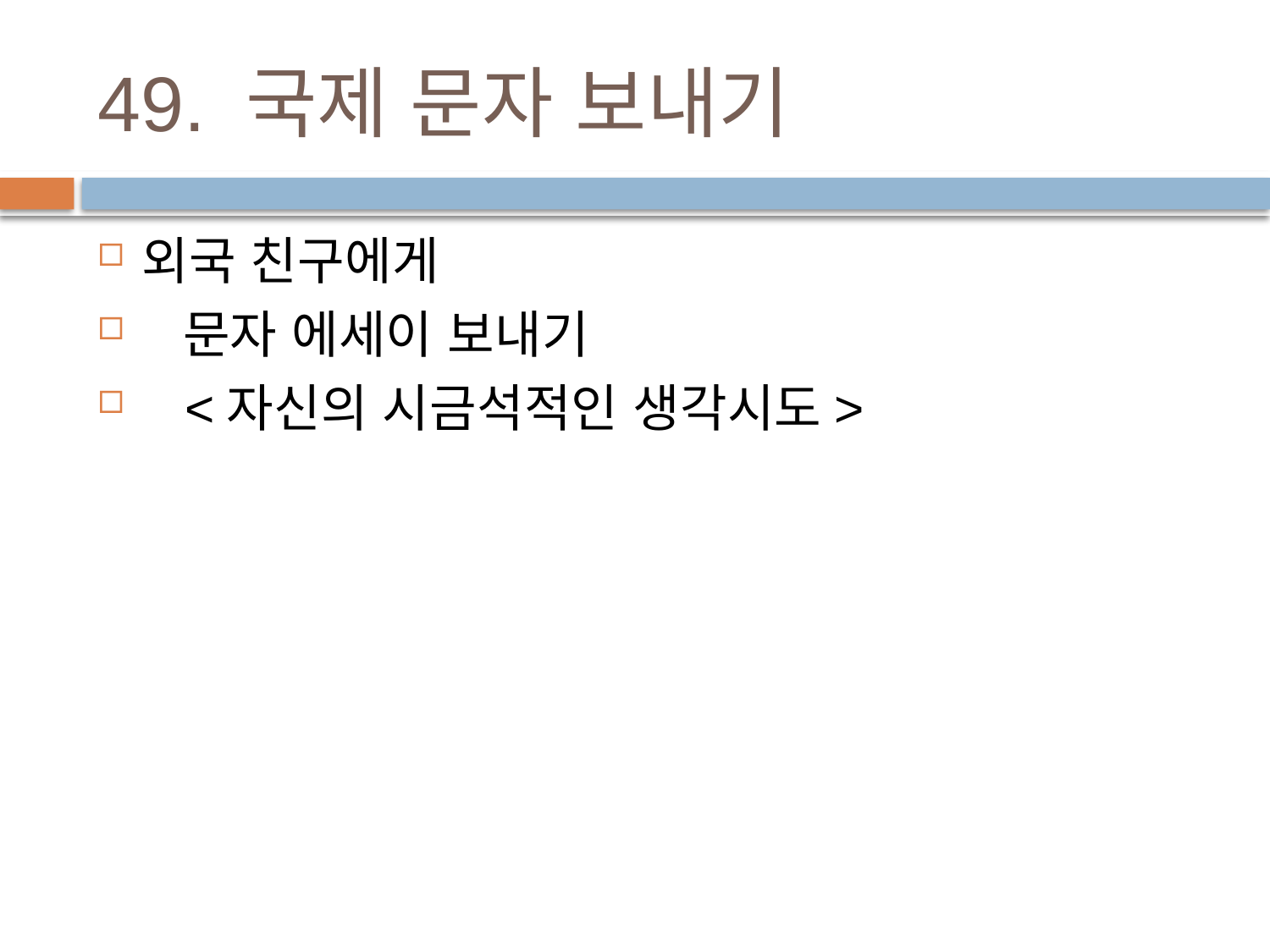

# 49. 국제 문자 보내기
외국 친구에게
  문자 에세이 보내기
   <자신의 시금석적인 생각시도>